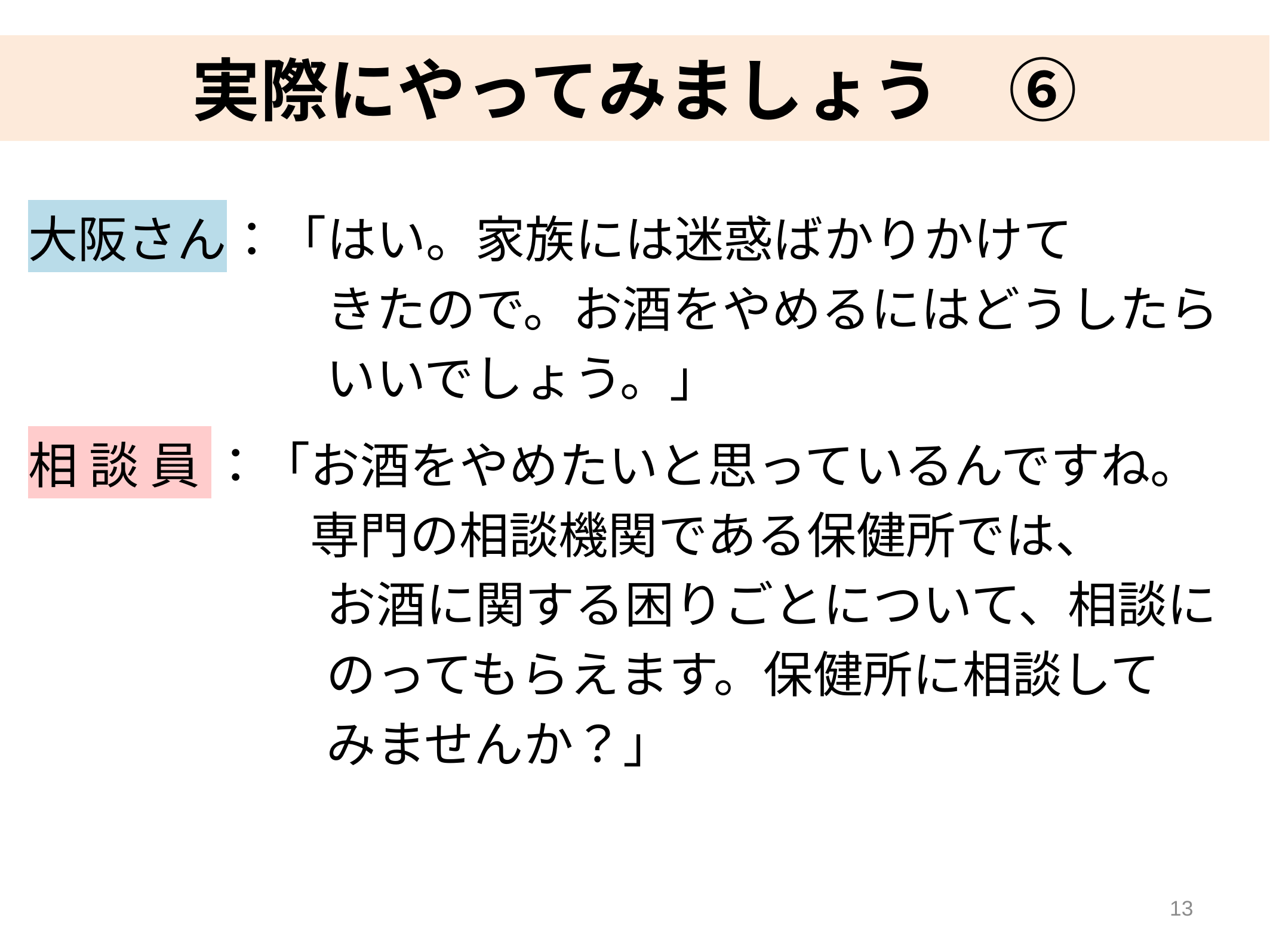

# 実際にやってみましょう　⑥
大阪さん：「はい。家族には迷惑ばかりかけて
　　　　　　きたので。お酒をやめるにはどうしたら
　　　　　　いいでしょう。」

相 談 員 ：「お酒をやめたいと思っているんですね。
　　　　   　専門の相談機関である保健所では、
　　　　　　お酒に関する困りごとについて、相談に
　　　　　　のってもらえます。保健所に相談して
　　　　　　みませんか？」
13